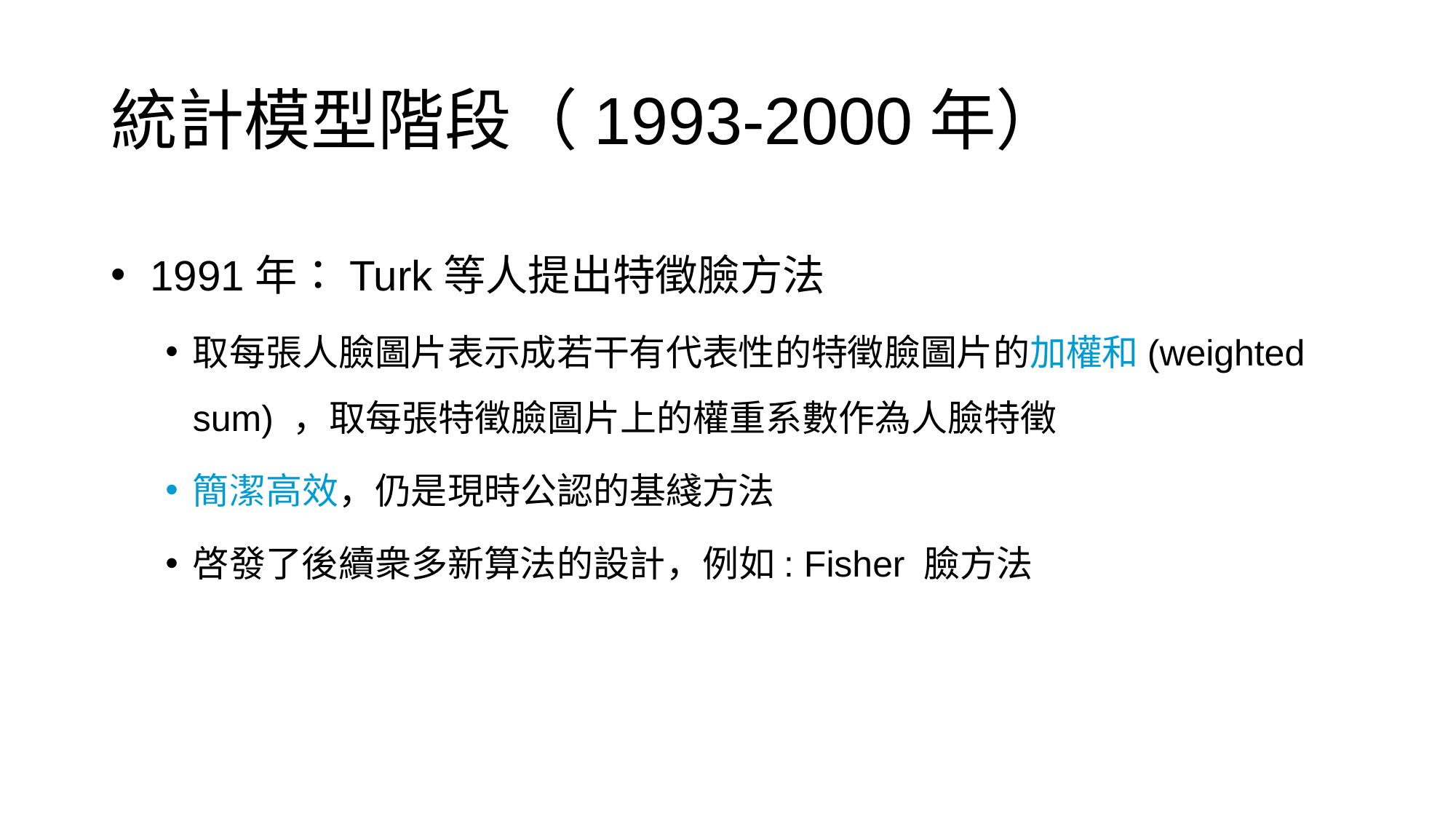

# 統計模型階段（1993-2000年）
 1991年：Turk等人提出特徵臉方法
取每張人臉圖片表示成若干有代表性的特徵臉圖片的加權和(weighted sum) ，取每張特徵臉圖片上的權重系數作為人臉特徵
簡潔高效，仍是現時公認的基綫方法
啓發了後續衆多新算法的設計，例如: Fisher 臉方法